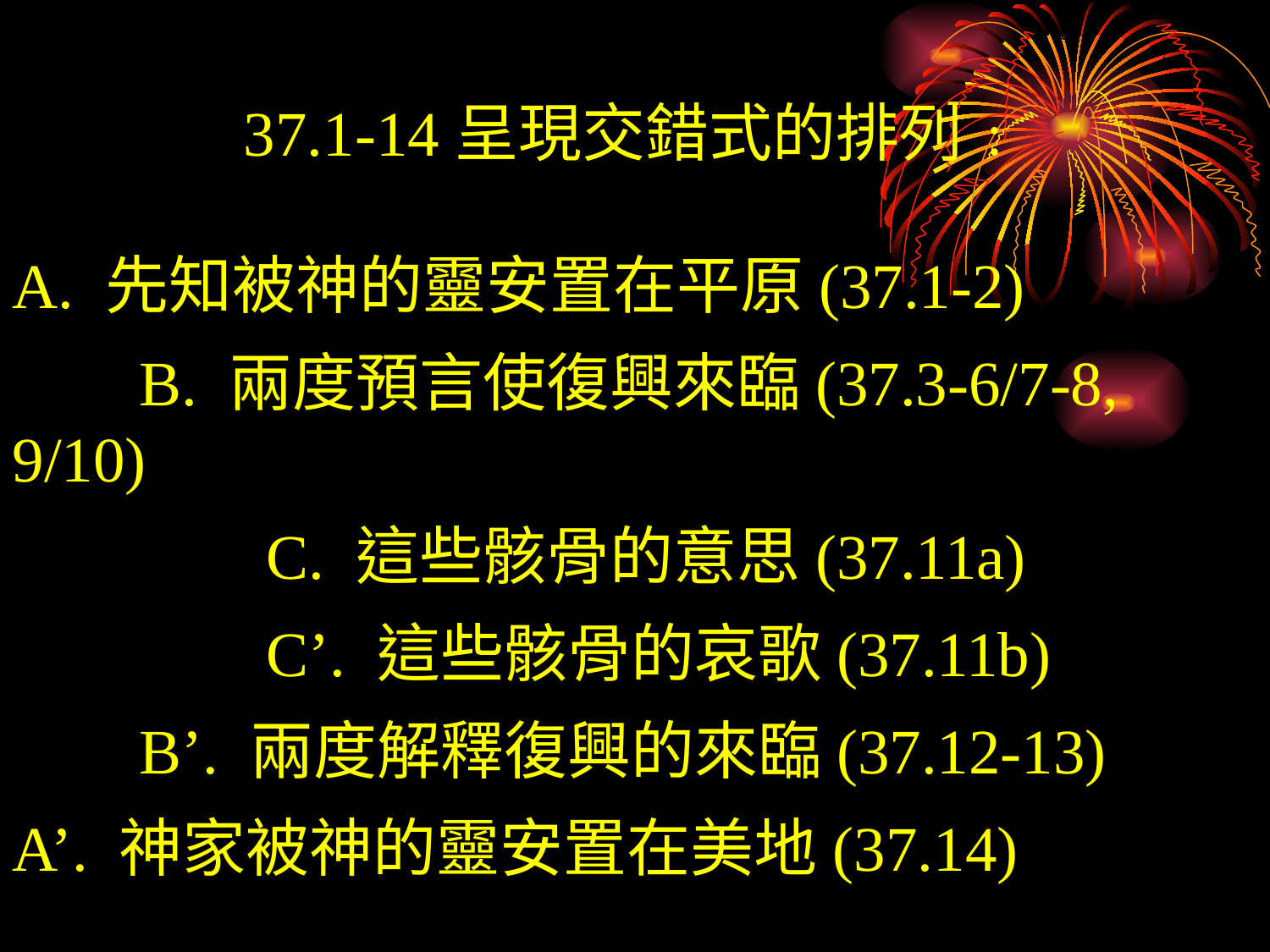

37.1-14呈現交錯式的排列﹕

A. 先知被神的靈安置在平原(37.1-2)
	B. 兩度預言使復興來臨(37.3-6/7-8, 9/10)
		C. 這些骸骨的意思(37.11a)
		C’. 這些骸骨的哀歌(37.11b)
	B’. 兩度解釋復興的來臨(37.12-13)
A’. 神家被神的靈安置在美地(37.14)